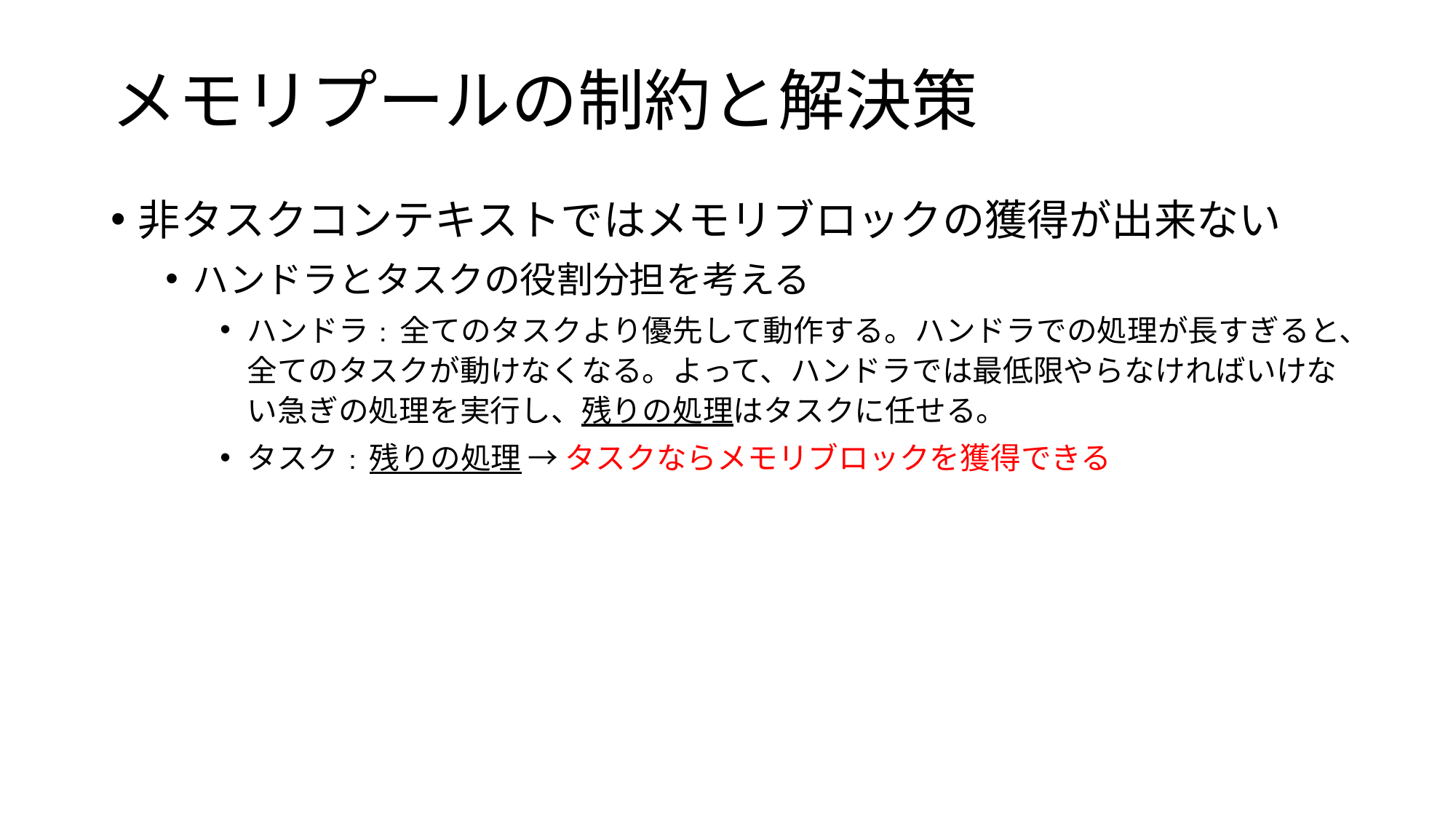

# メモリプールの制約と解決策
非タスクコンテキストではメモリブロックの獲得が出来ない
ハンドラとタスクの役割分担を考える
ハンドラ:全てのタスクより優先して動作する。ハンドラでの処理が長すぎると、全てのタスクが動けなくなる。よって、ハンドラでは最低限やらなければいけない急ぎの処理を実行し、残りの処理はタスクに任せる。
タスク:残りの処理 → タスクならメモリブロックを獲得できる